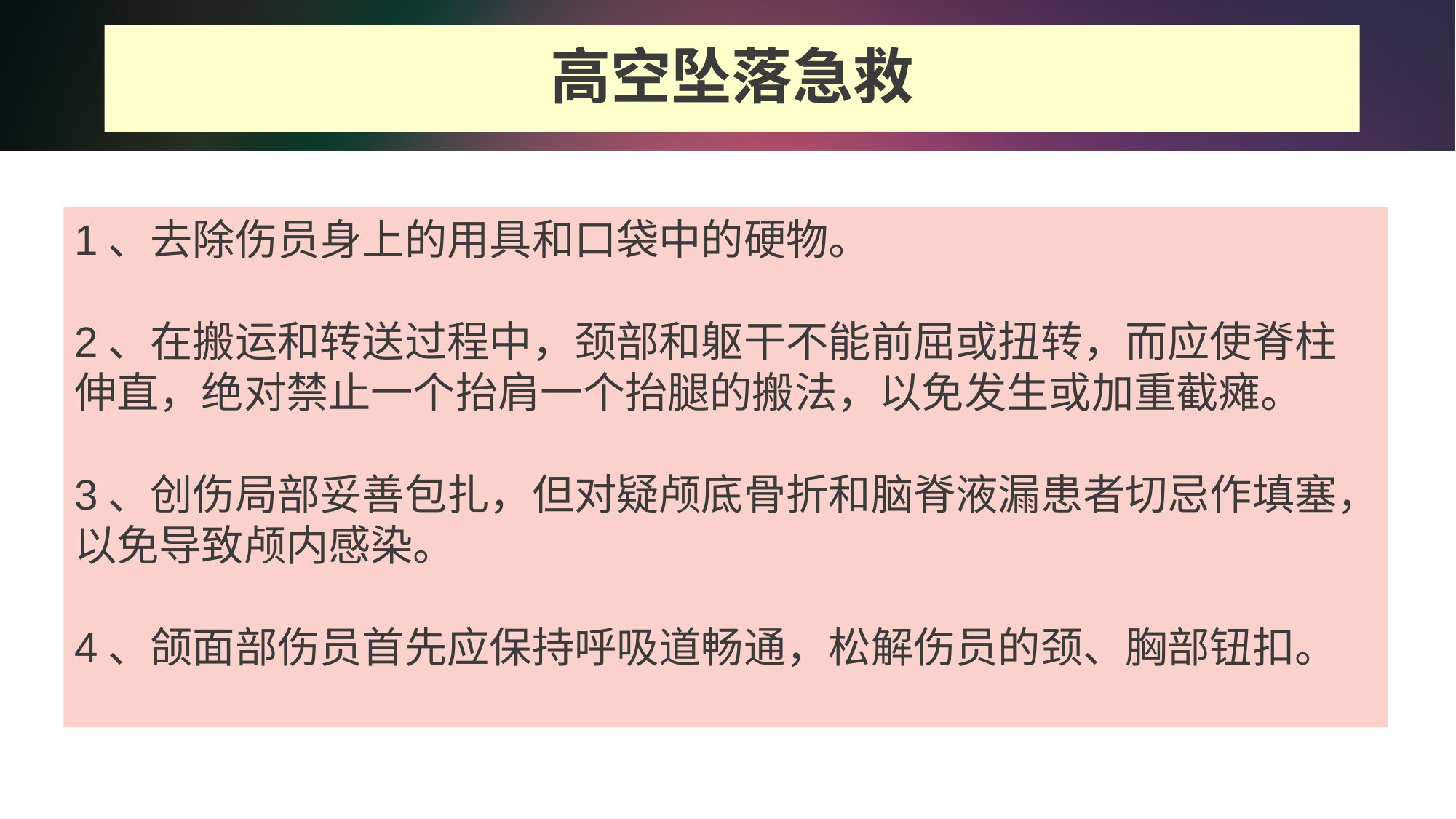

高空坠落急救
1、去除伤员身上的用具和口袋中的硬物。

2、在搬运和转送过程中，颈部和躯干不能前屈或扭转，而应使脊柱伸直，绝对禁止一个抬肩一个抬腿的搬法，以免发生或加重截瘫。

3、创伤局部妥善包扎，但对疑颅底骨折和脑脊液漏患者切忌作填塞，以免导致颅内感染。

4、颌面部伤员首先应保持呼吸道畅通，松解伤员的颈、胸部钮扣。